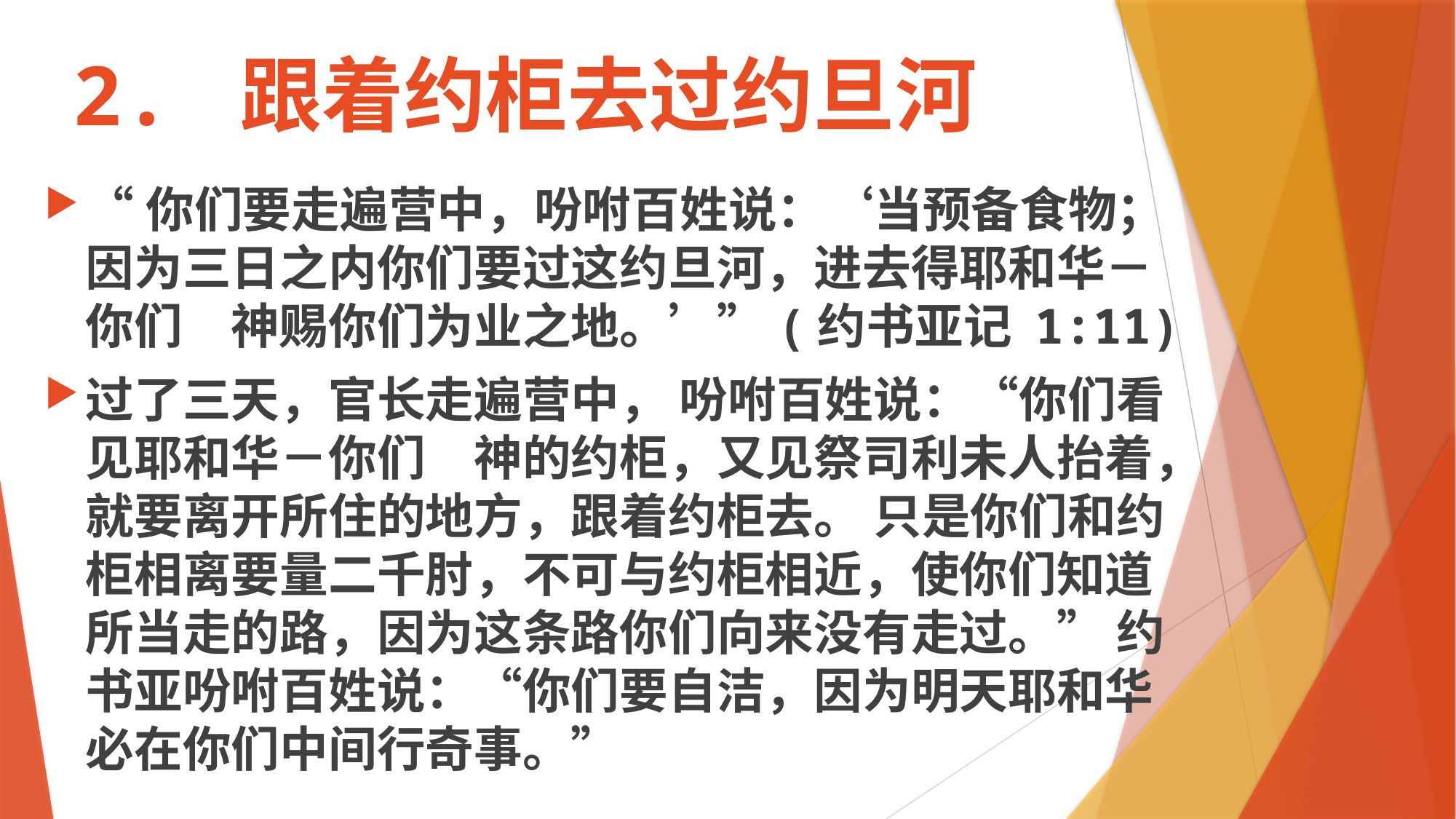

# 2. 跟着约柜去过约旦河
“你们要走遍营中，吩咐百姓说：‘当预备食物；因为三日之内你们要过这约旦河，进去得耶和华－你们　神赐你们为业之地。’”(约书亚记 1:11)
过了三天，官长走遍营中， 吩咐百姓说：“你们看见耶和华－你们　神的约柜，又见祭司利未人抬着，就要离开所住的地方，跟着约柜去。 只是你们和约柜相离要量二千肘，不可与约柜相近，使你们知道所当走的路，因为这条路你们向来没有走过。” 约书亚吩咐百姓说：“你们要自洁，因为明天耶和华必在你们中间行奇事。”